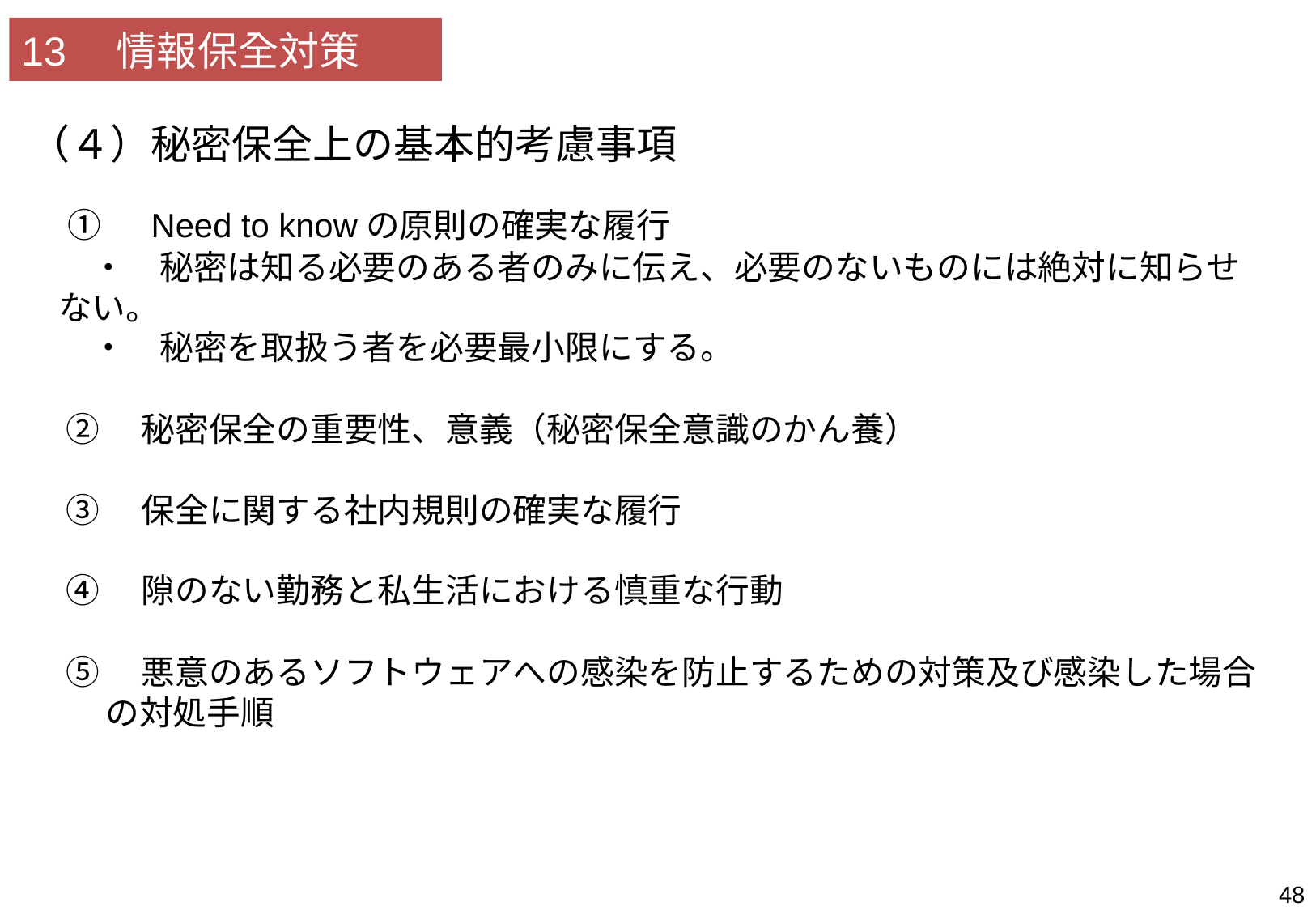

13　情報保全対策
（４）秘密保全上の基本的考慮事項
 ①　Need to knowの原則の確実な履行
　・　秘密は知る必要のある者のみに伝え、必要のないものには絶対に知らせない。
　・　秘密を取扱う者を必要最小限にする。

 ②　秘密保全の重要性、意義（秘密保全意識のかん養）

 ③　保全に関する社内規則の確実な履行

 ④　隙のない勤務と私生活における慎重な行動

 ⑤　悪意のあるソフトウェアへの感染を防止するための対策及び感染した場合の対処手順
| 32 | 「need to know の原則」の説明及び確実な履行について記載されているか。 |
| --- | --- |
| 33 | 秘密の保全に関する社内規則を説明した上で、その確実な履行について記載されているか。 |
| --- | --- |
48